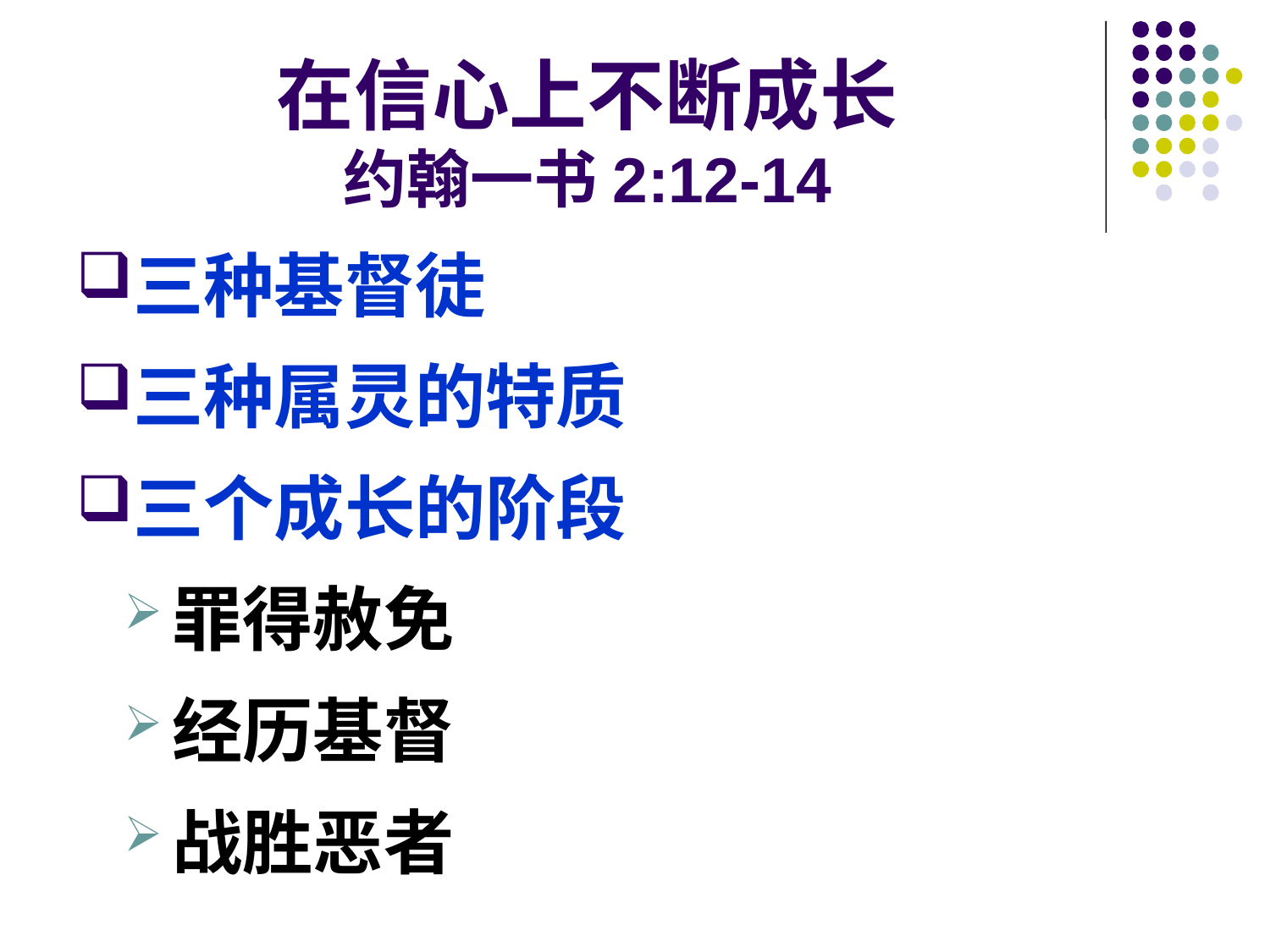

# 在信心上不断成长 约翰一书2:12-14
三种基督徒
三种属灵的特质
三个成长的阶段
罪得赦免
经历基督
战胜恶者